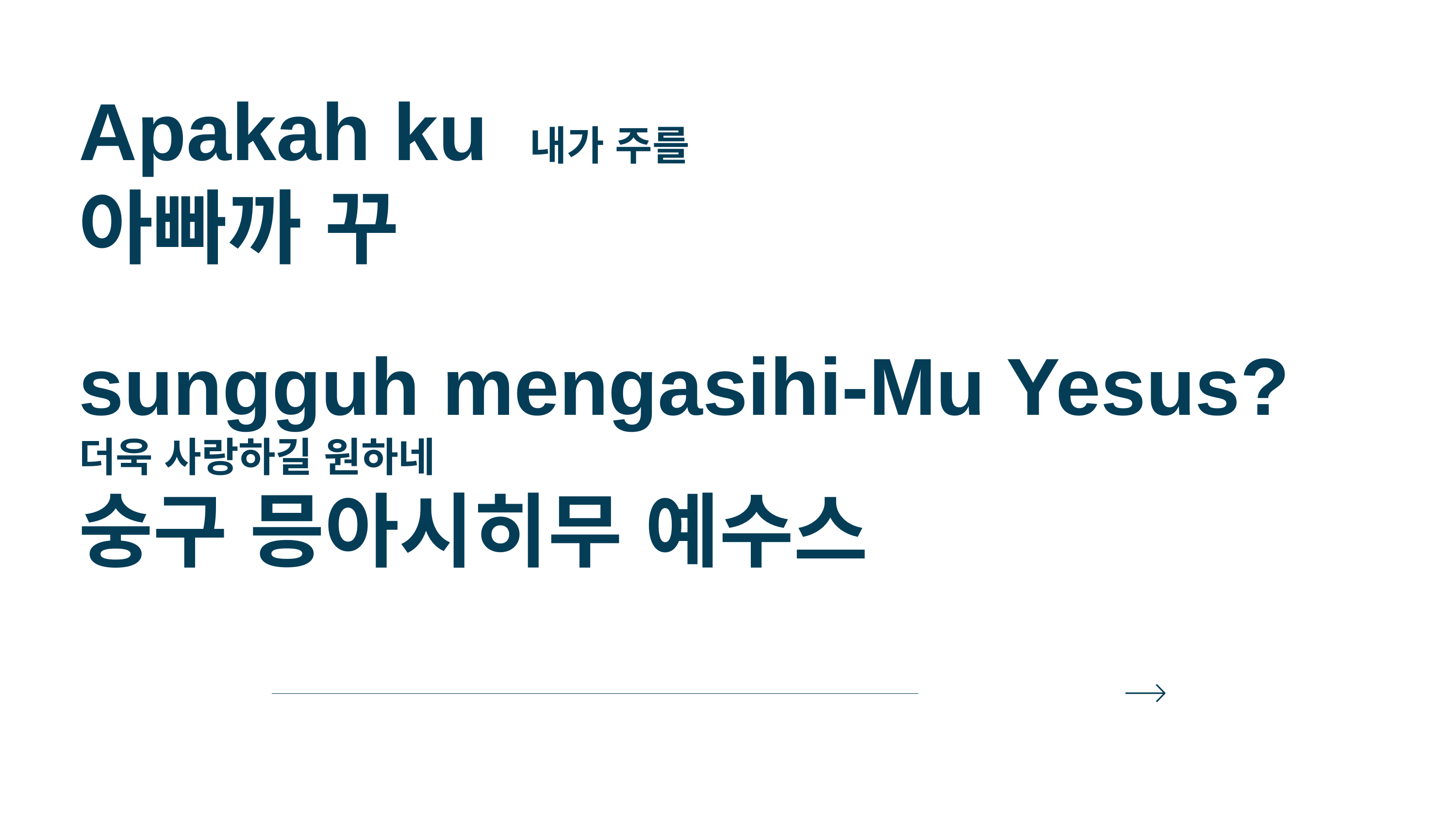

Apakah ku 내가 주를
아빠까 꾸

sungguh mengasihi-Mu Yesus?
더욱 사랑하길 원하네
숭구 믕아시히무 예수스